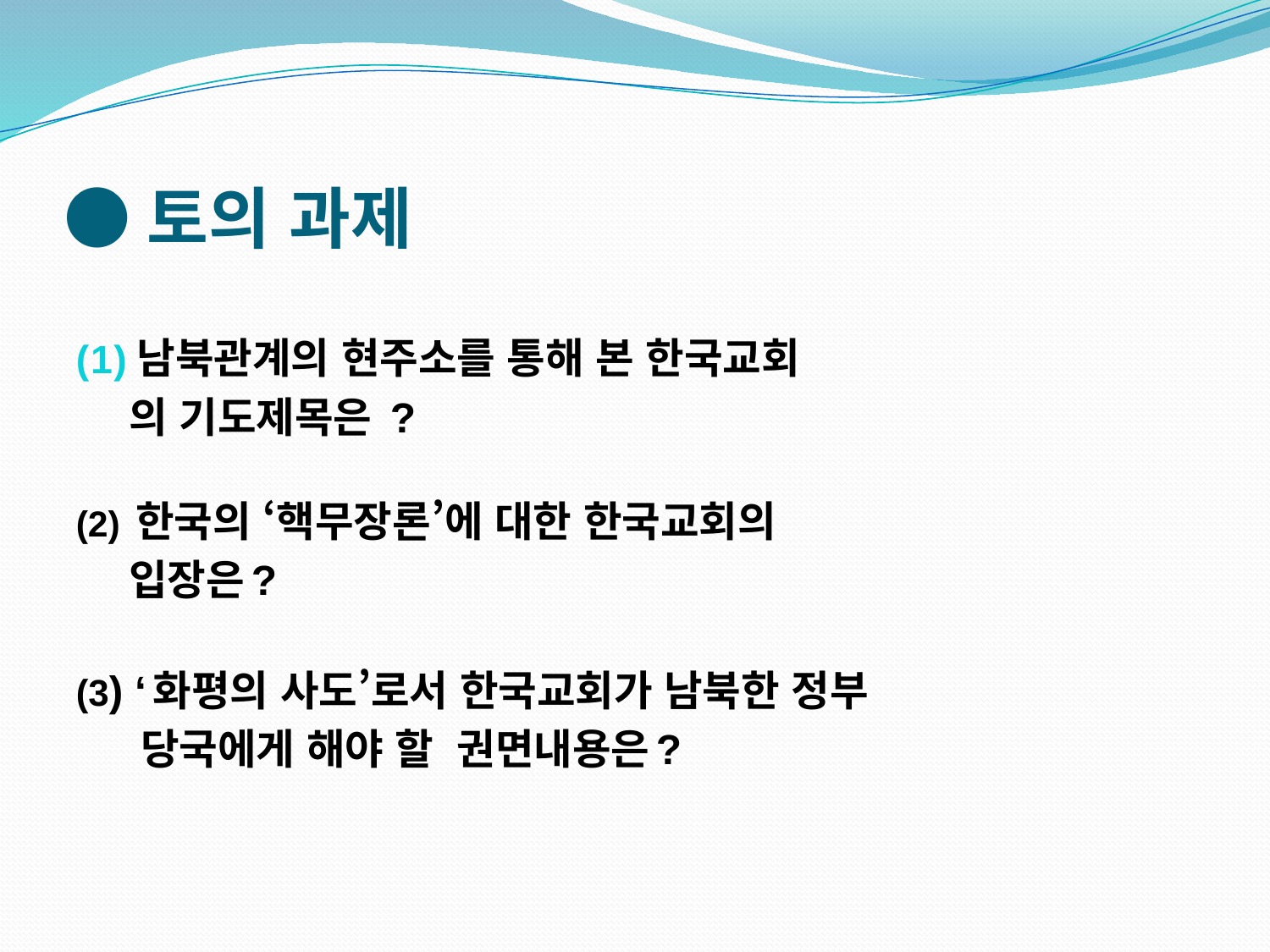

# ●토의 과제

남북관계의 현주소를 통해 본 한국교회
    의 기도제목은 ?

(2) 한국의 ‘핵무장론’에 대한 한국교회의
    입장은?

(3) ‘화평의 사도’로서 한국교회가 남북한 정부
     당국에게 해야 할  권면내용은?